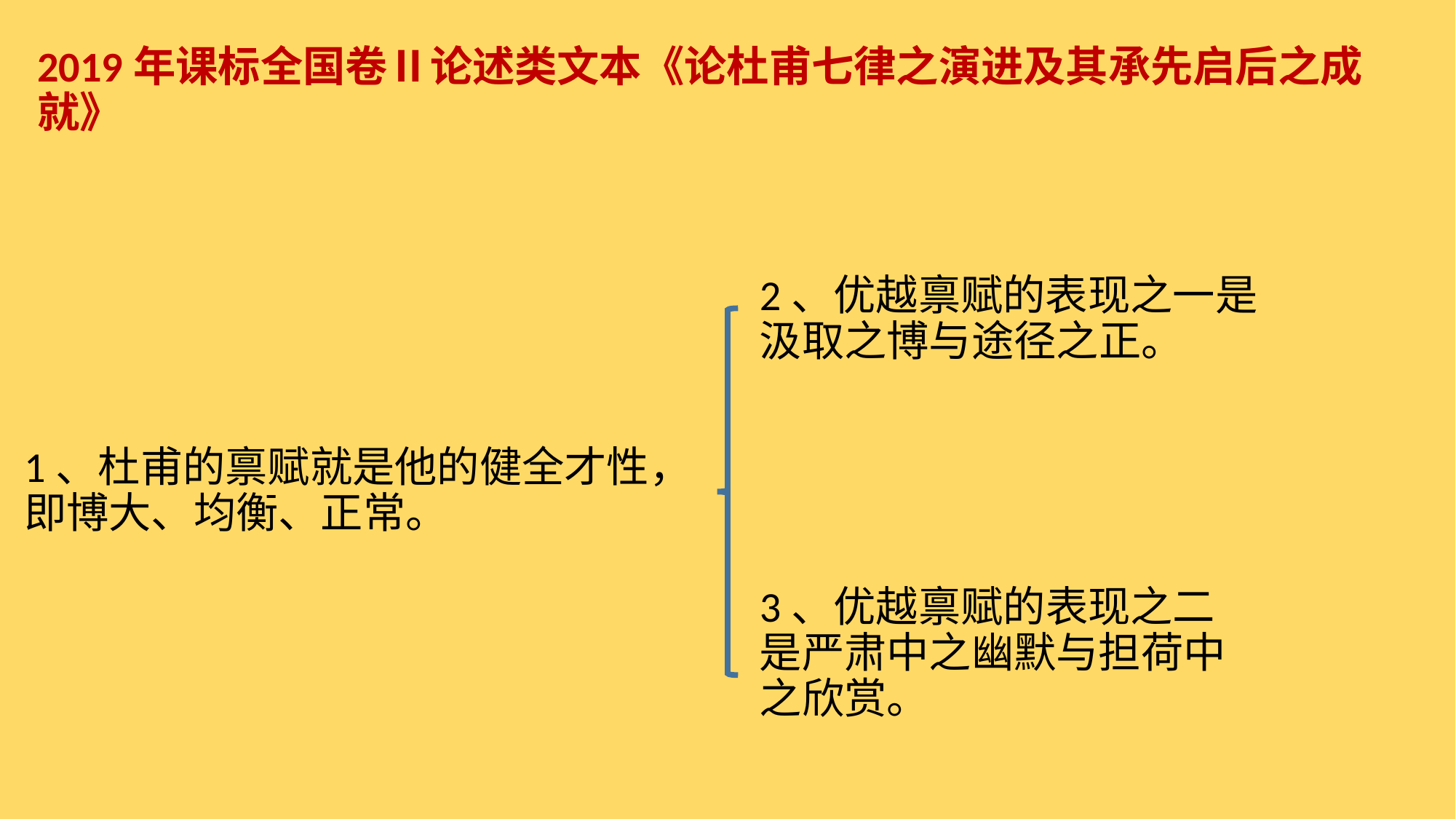

2019年课标全国卷Ⅱ论述类文本《论杜甫七律之演进及其承先启后之成就》
2、优越禀赋的表现之一是汲取之博与途径之正。

1、杜甫的禀赋就是他的健全才性，即博大、均衡、正常。
3、优越禀赋的表现之二是严肃中之幽默与担荷中之欣赏。